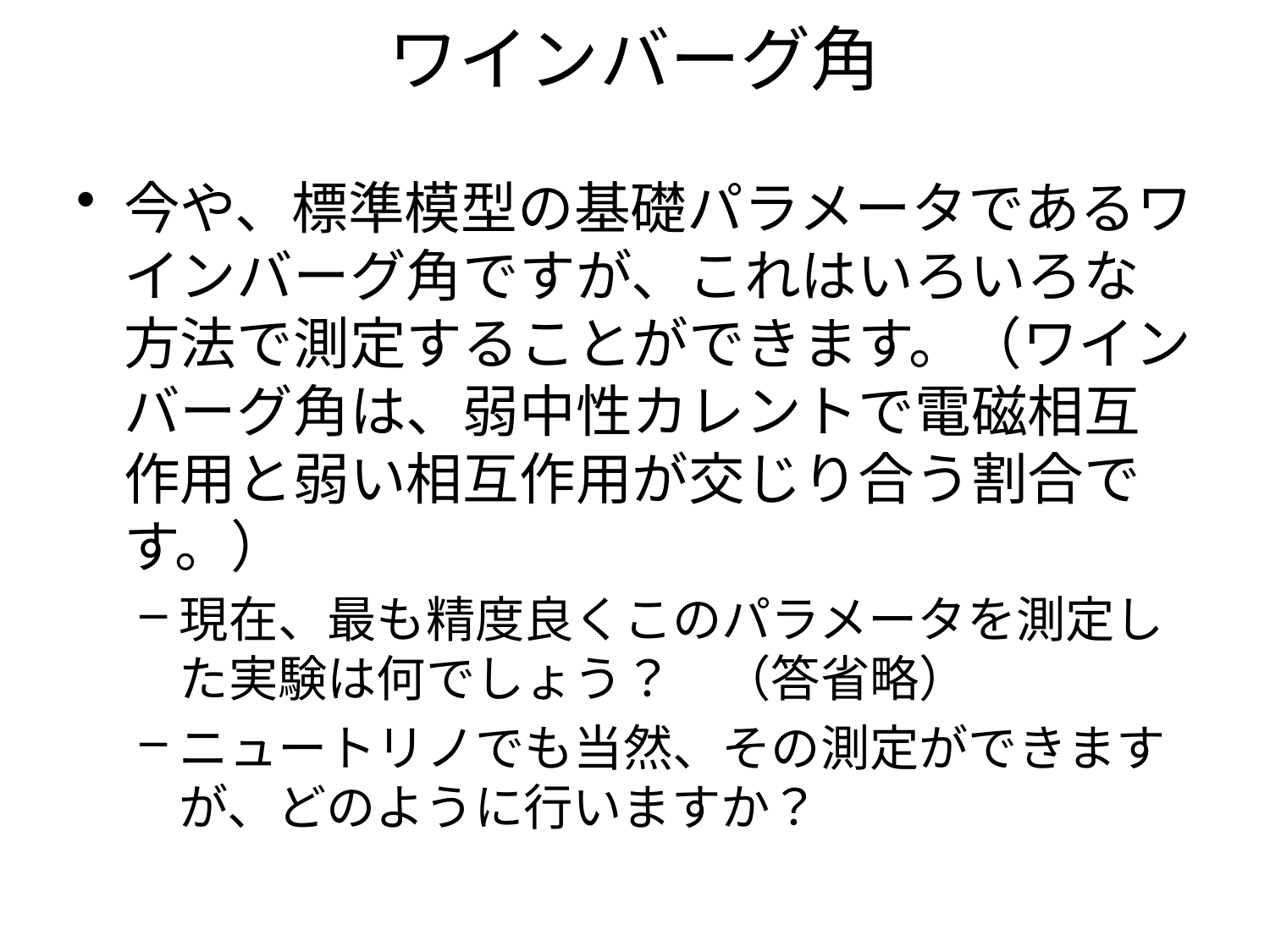

# ワインバーグ角
今や、標準模型の基礎パラメータであるワインバーグ角ですが、これはいろいろな方法で測定することができます。（ワインバーグ角は、弱中性カレントで電磁相互作用と弱い相互作用が交じり合う割合です。）
現在、最も精度良くこのパラメータを測定した実験は何でしょう？　（答省略）
ニュートリノでも当然、その測定ができますが、どのように行いますか？